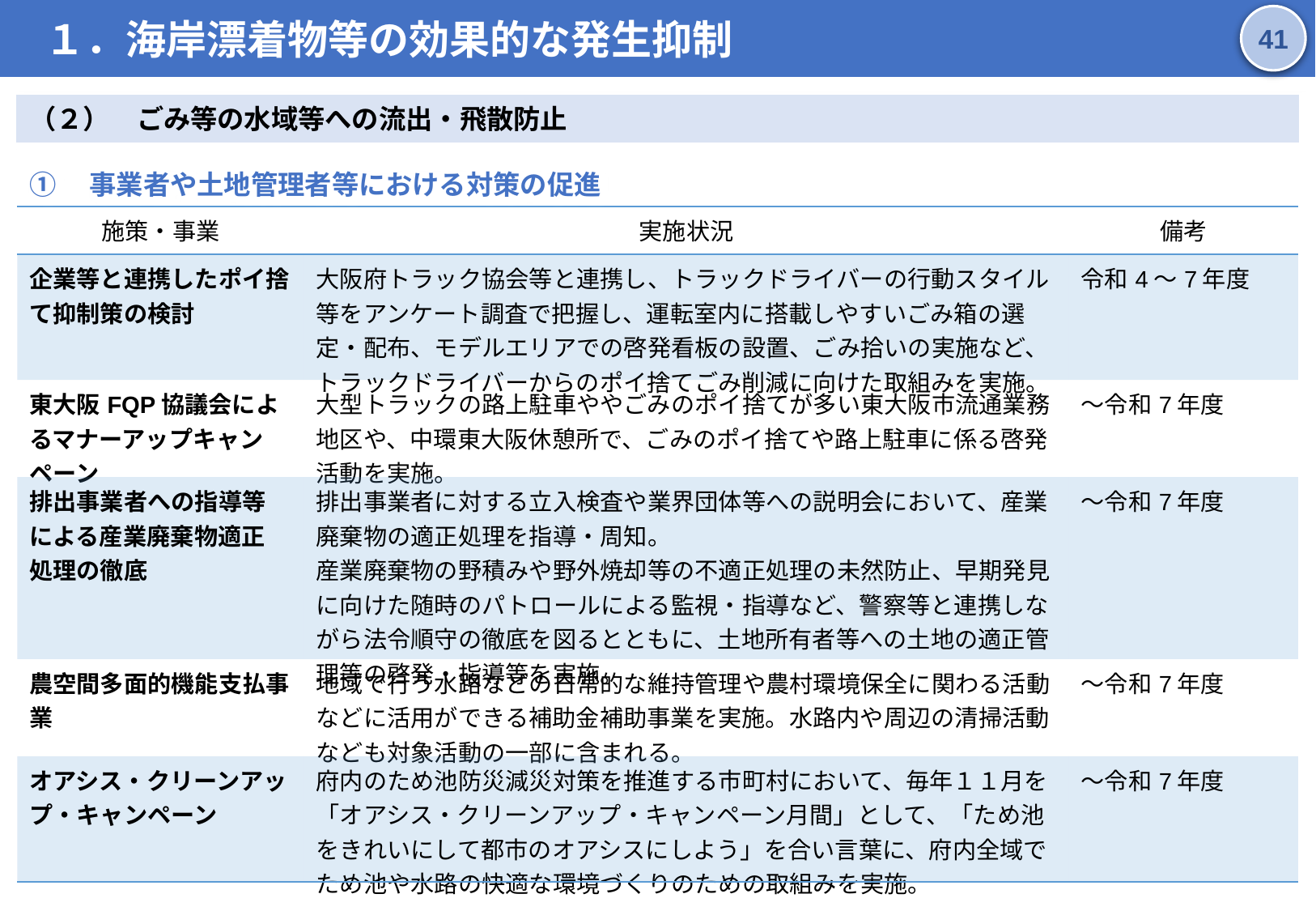

１．海岸漂着物等の効果的な発生抑制
41
（２）　ごみ等の水域等への流出・飛散防止
①　事業者や土地管理者等における対策の促進
| 施策・事業 | 実施状況 | 備考 |
| --- | --- | --- |
| 企業等と連携したポイ捨て抑制策の検討 | 大阪府トラック協会等と連携し、トラックドライバーの行動スタイル等をアンケート調査で把握し、運転室内に搭載しやすいごみ箱の選定・配布、モデルエリアでの啓発看板の設置、ごみ拾いの実施など、トラックドライバーからのポイ捨てごみ削減に向けた取組みを実施。 | 令和4～7年度 |
| 東大阪FQP協議会によるマナーアップキャンペーン | 大型トラックの路上駐車ややごみのポイ捨てが多い東大阪市流通業務地区や、中環東大阪休憩所で、ごみのポイ捨てや路上駐車に係る啓発活動を実施。 | ～令和7年度 |
| 排出事業者への指導等 による産業廃棄物適正 処理の徹底 | 排出事業者に対する立入検査や業界団体等への説明会において、産業廃棄物の適正処理を指導・周知。 産業廃棄物の野積みや野外焼却等の不適正処理の未然防止、早期発見に向けた随時のパトロールによる監視・指導など、警察等と連携しながら法令順守の徹底を図るとともに、土地所有者等への土地の適正管理等の啓発・指導等を実施。 | ～令和7年度 |
| 農空間多面的機能支払事業 | 地域で行う水路などの日常的な維持管理や農村環境保全に関わる活動などに活用ができる補助金補助事業を実施。水路内や周辺の清掃活動なども対象活動の一部に含まれる。 | ～令和7年度 |
| オアシス・クリーンアップ・キャンペーン | 府内のため池防災減災対策を推進する市町村において、毎年１１月を「オアシス・クリーンアップ・キャンペーン月間」として、「ため池をきれいにして都市のオアシスにしよう」を合い言葉に、府内全域でため池や水路の快適な環境づくりのための取組みを実施。 | ～令和7年度 |